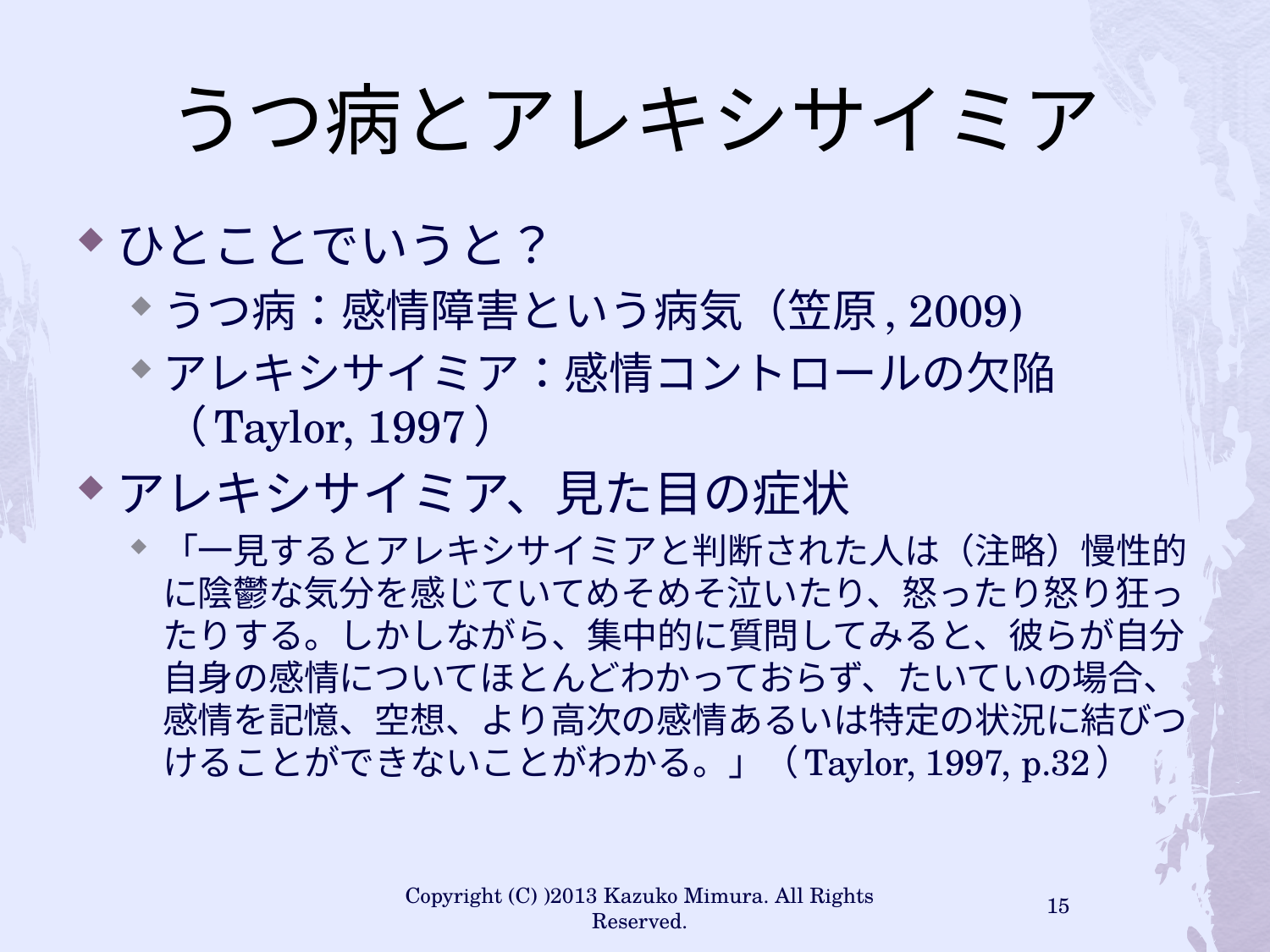

# うつ病とアレキシサイミア
ひとことでいうと？
うつ病：感情障害という病気（笠原, 2009)
アレキシサイミア：感情コントロールの欠陥　（Taylor, 1997）
アレキシサイミア、見た目の症状
「一見するとアレキシサイミアと判断された人は（注略）慢性的に陰鬱な気分を感じていてめそめそ泣いたり、怒ったり怒り狂ったりする。しかしながら、集中的に質問してみると、彼らが自分自身の感情についてほとんどわかっておらず、たいていの場合、感情を記憶、空想、より高次の感情あるいは特定の状況に結びつけることができないことがわかる。」（Taylor, 1997, p.32）

Copyright (C) )2013 Kazuko Mimura. All Rights Reserved.
15